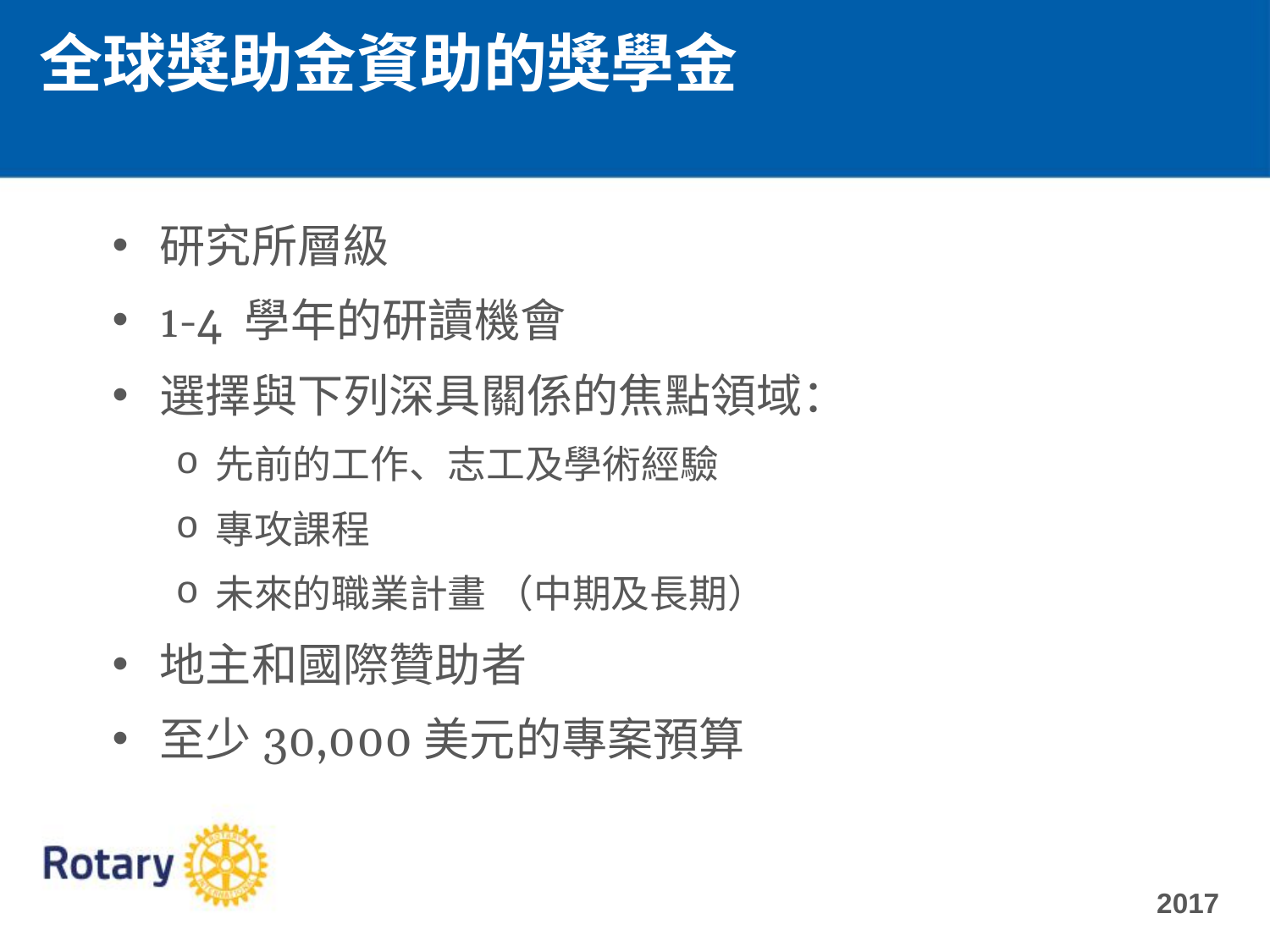

全球獎助金資助的獎學金
研究所層級
1-4 學年的研讀機會
選擇與下列深具關係的焦點領域：
先前的工作、志工及學術經驗
專攻課程
未來的職業計畫 （中期及長期）
地主和國際贊助者
至少30,000美元的專案預算